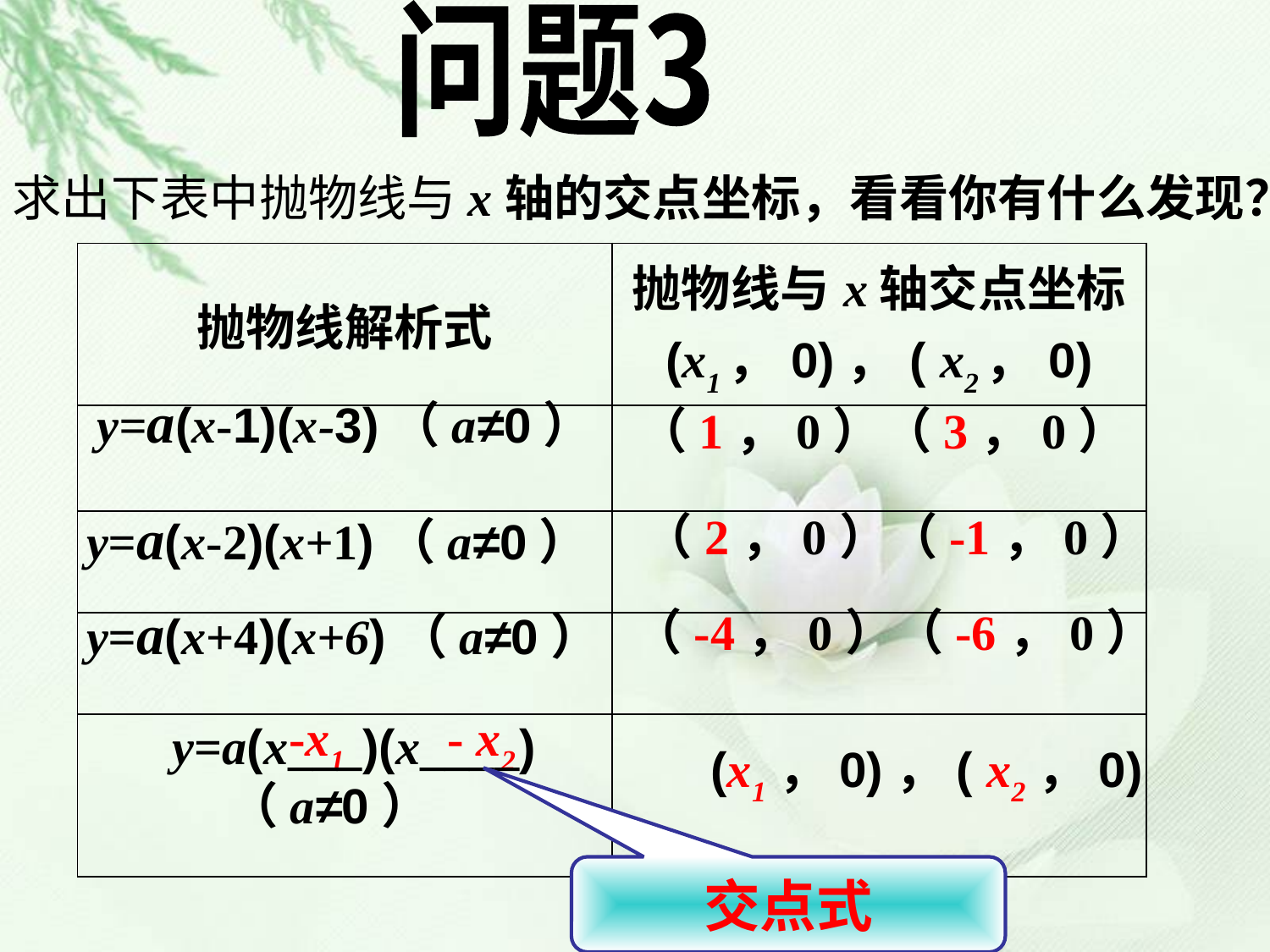

问题3

求出下表中抛物线与x轴的交点坐标，看看你有什么发现？
| 抛物线解析式 | 抛物线与x轴交点坐标 (x1，0)，( x2，0) |
| --- | --- |
|  |  |
|  |  |
|  |  |
|  |  |
y=a(x-1)(x-3)（a≠0）
（1，0）（3，0）
y=a(x-2)(x+1)（a≠0）
（2，0）（-1，0）
y=a(x+4)(x+6)（a≠0）
（-4，0）（-6，0）
-x1
- x2
y=a(x___)(x____)
    （a≠0）
(x1，0)，( x2，0)
交点式